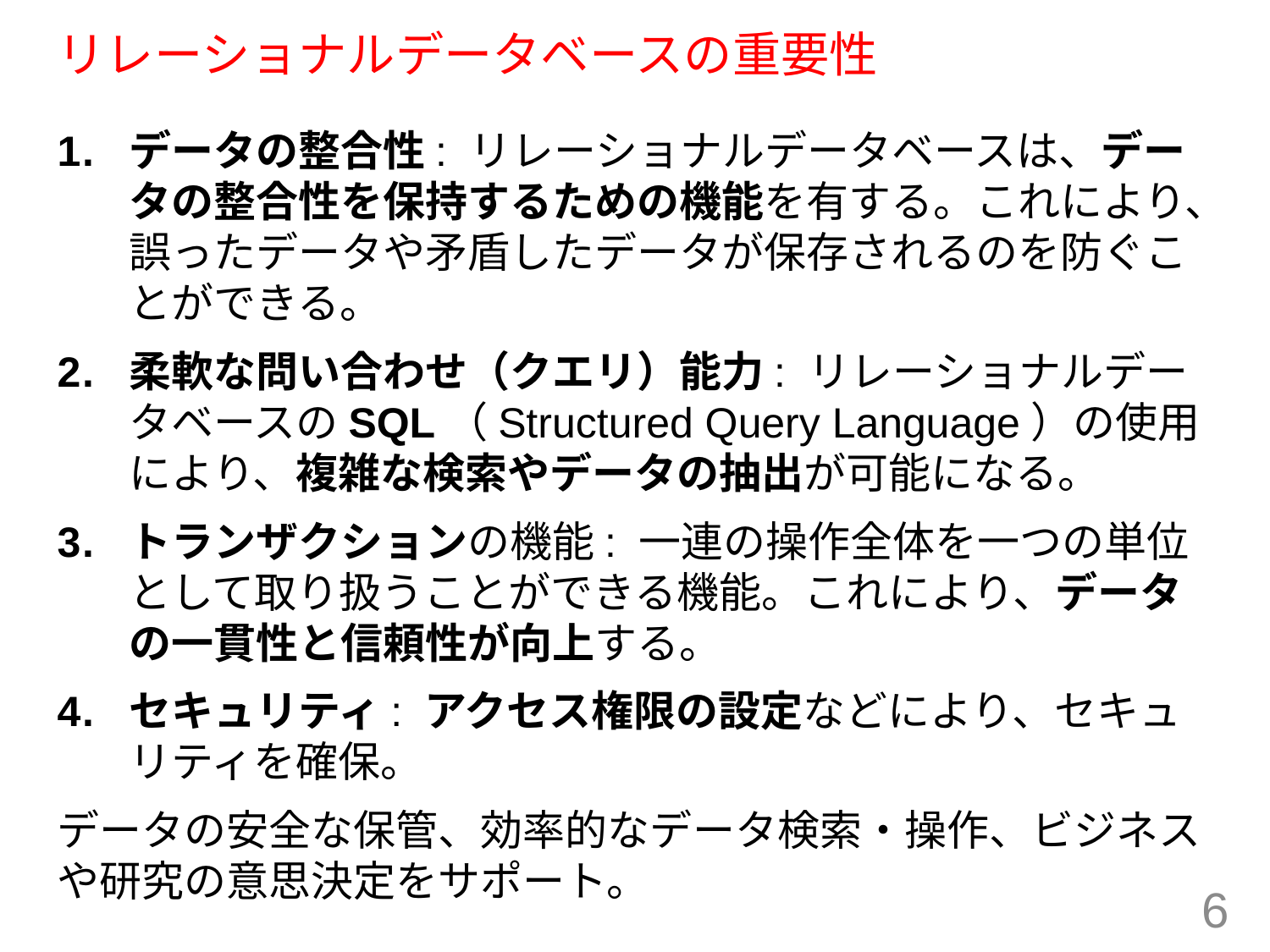

# リレーショナルデータベースの重要性
データの整合性: リレーショナルデータベースは、データの整合性を保持するための機能を有する。これにより、誤ったデータや矛盾したデータが保存されるのを防ぐことができる。
柔軟な問い合わせ（クエリ）能力: リレーショナルデータベースのSQL（Structured Query Language）の使用により、複雑な検索やデータの抽出が可能になる。
トランザクションの機能: 一連の操作全体を一つの単位として取り扱うことができる機能。これにより、データの一貫性と信頼性が向上する。
セキュリティ: アクセス権限の設定などにより、セキュリティを確保。
データの安全な保管、効率的なデータ検索・操作、ビジネスや研究の意思決定をサポート。
6